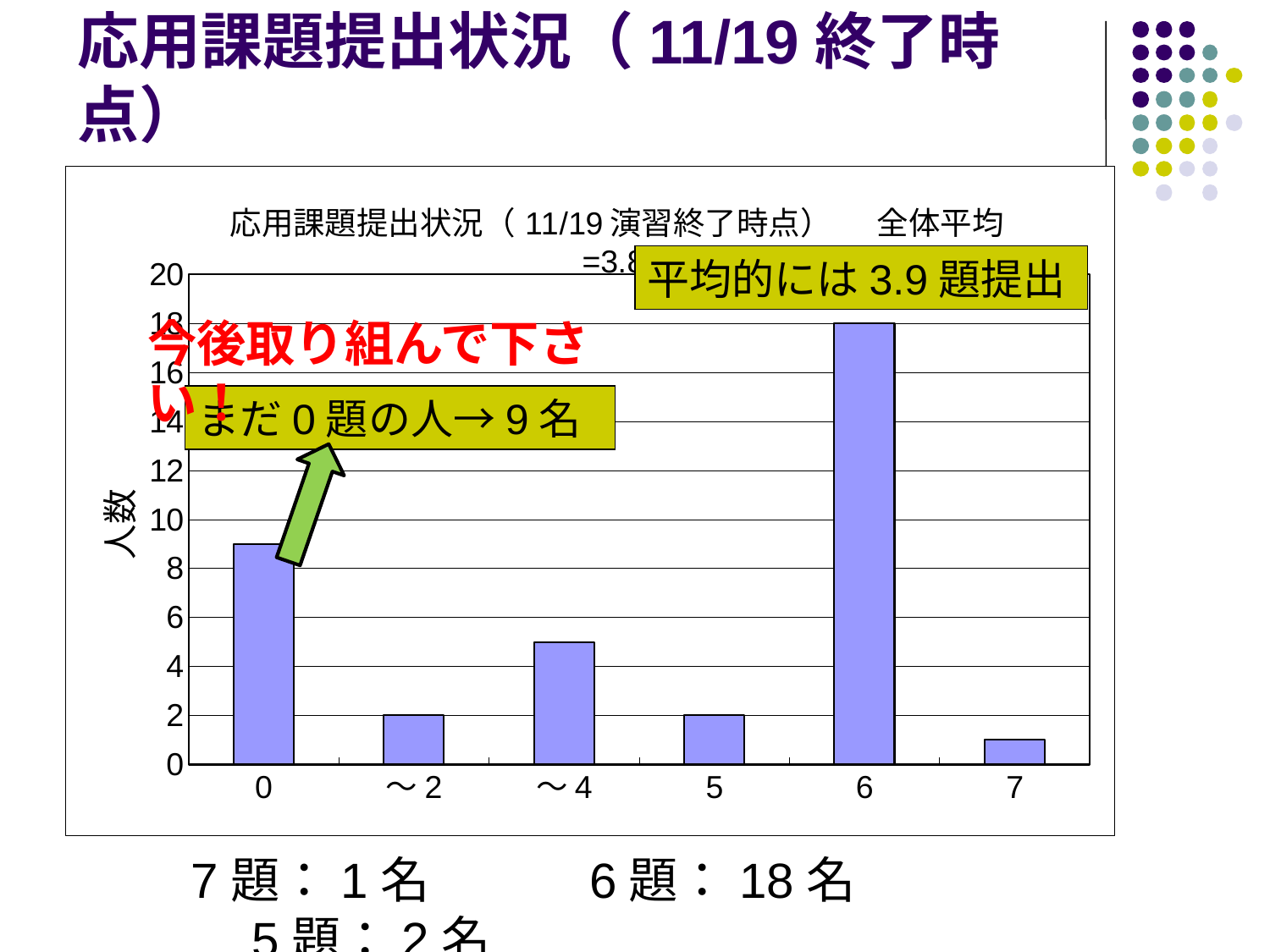

# 応用課題提出状況（11/19終了時点）

### Chart: 応用課題提出状況（11/19演習終了時点）　  全体平均=3.89

| Category |  |
|---|---|
| 0 | 9.0 |
| ～2 | 2.0 |
| ～4 | 5.0 |
| 5 | 2.0 |
| 6 | 18.0 |
| 7 | 1.0 |
平均的には3.9題提出
今後取り組んで下さい！
まだ0題の人→9名

7題：1名　　　6題：18名　　　5題：2名